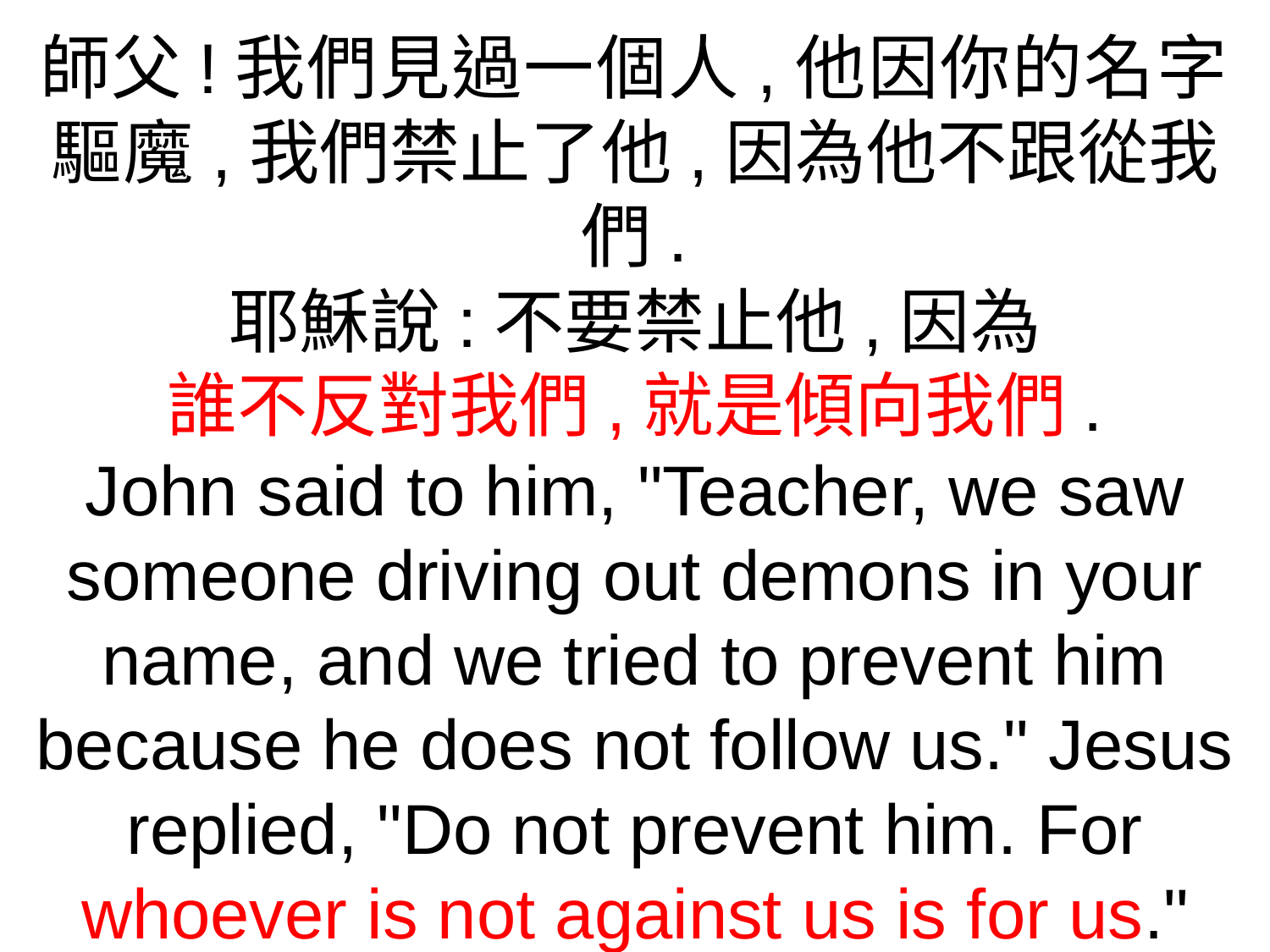

師父!我們見過一個人,他因你的名字驅魔,我們禁止了他,因為他不跟從我們.
耶穌說:不要禁止他,因為
誰不反對我們,就是傾向我們.
John said to him, "Teacher, we saw someone driving out demons in your name, and we tried to prevent him because he does not follow us." Jesus replied, "Do not prevent him. For whoever is not against us is for us."